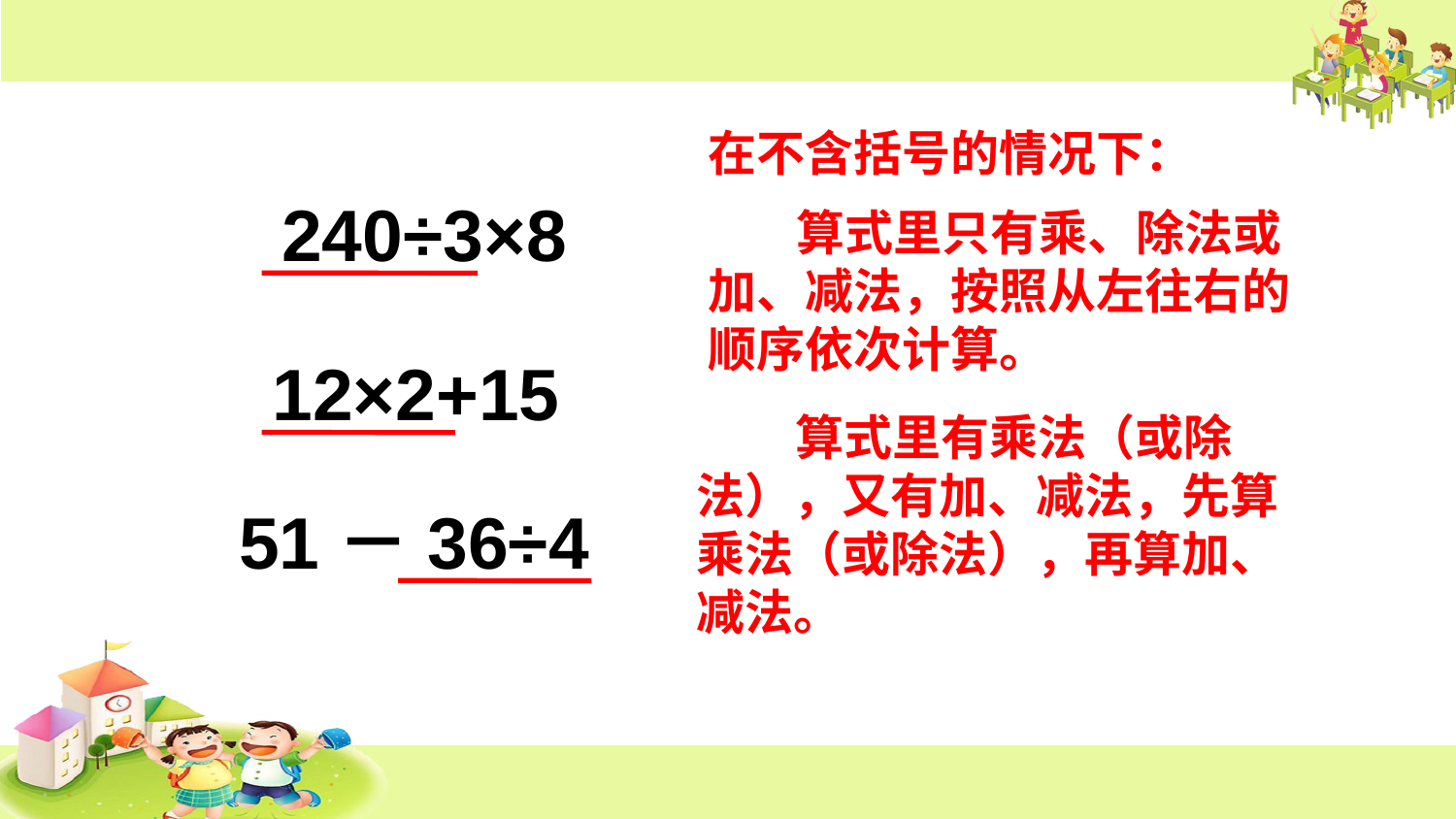

在不含括号的情况下：
       算式里只有乘、除法或加、减法，按照从左往右的顺序依次计算。
  240÷3×8
  12×2+15
        算式里有乘法（或除法），又有加、减法，先算乘法（或除法），再算加、减法。
51－36÷4